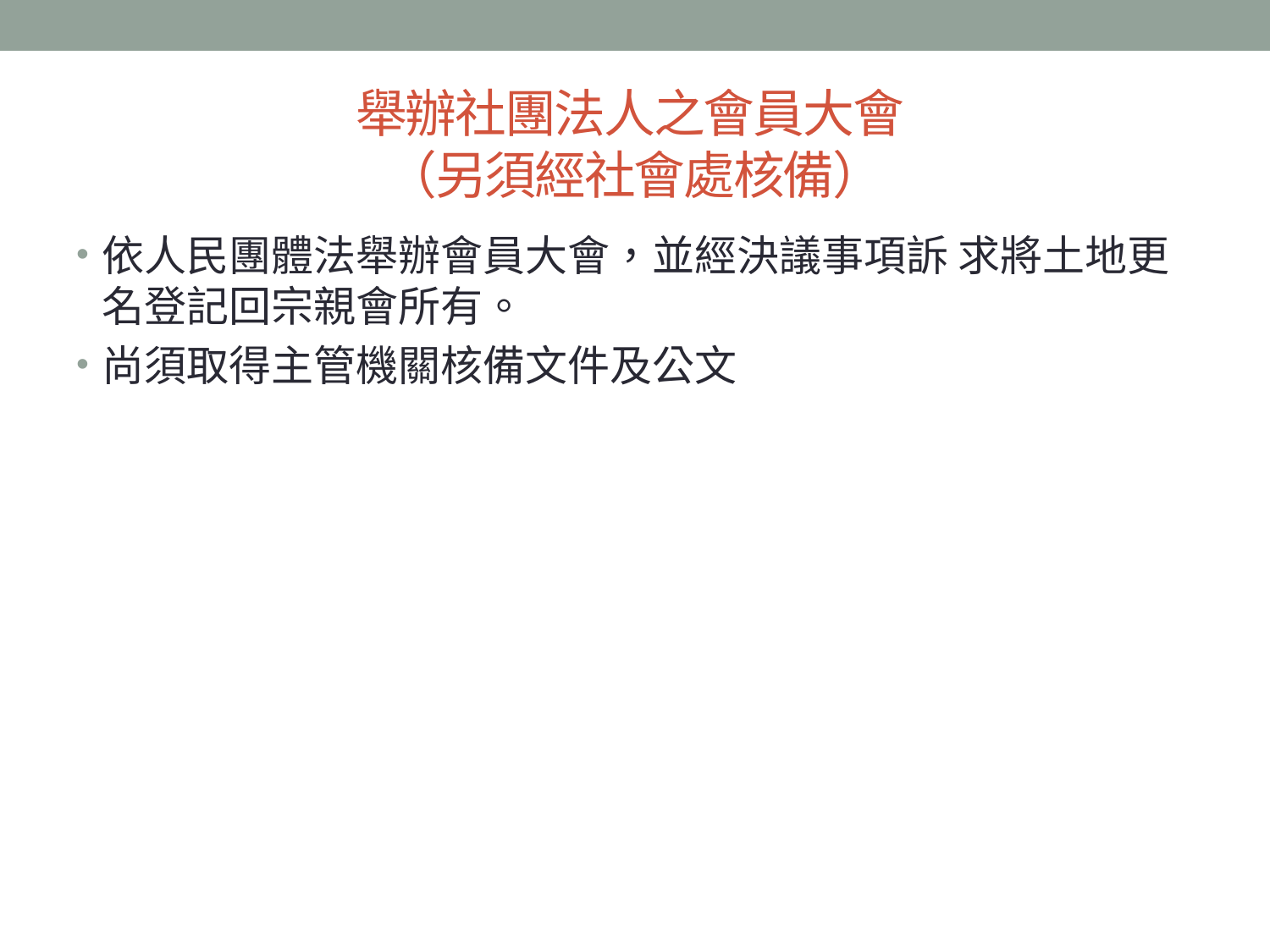

# 舉辦社團法人之會員大會 （另須經社會處核備）
依人民團體法舉辦會員大會，並經決議事項訴 求將土地更名登記回宗親會所有。
尚須取得主管機關核備文件及公文